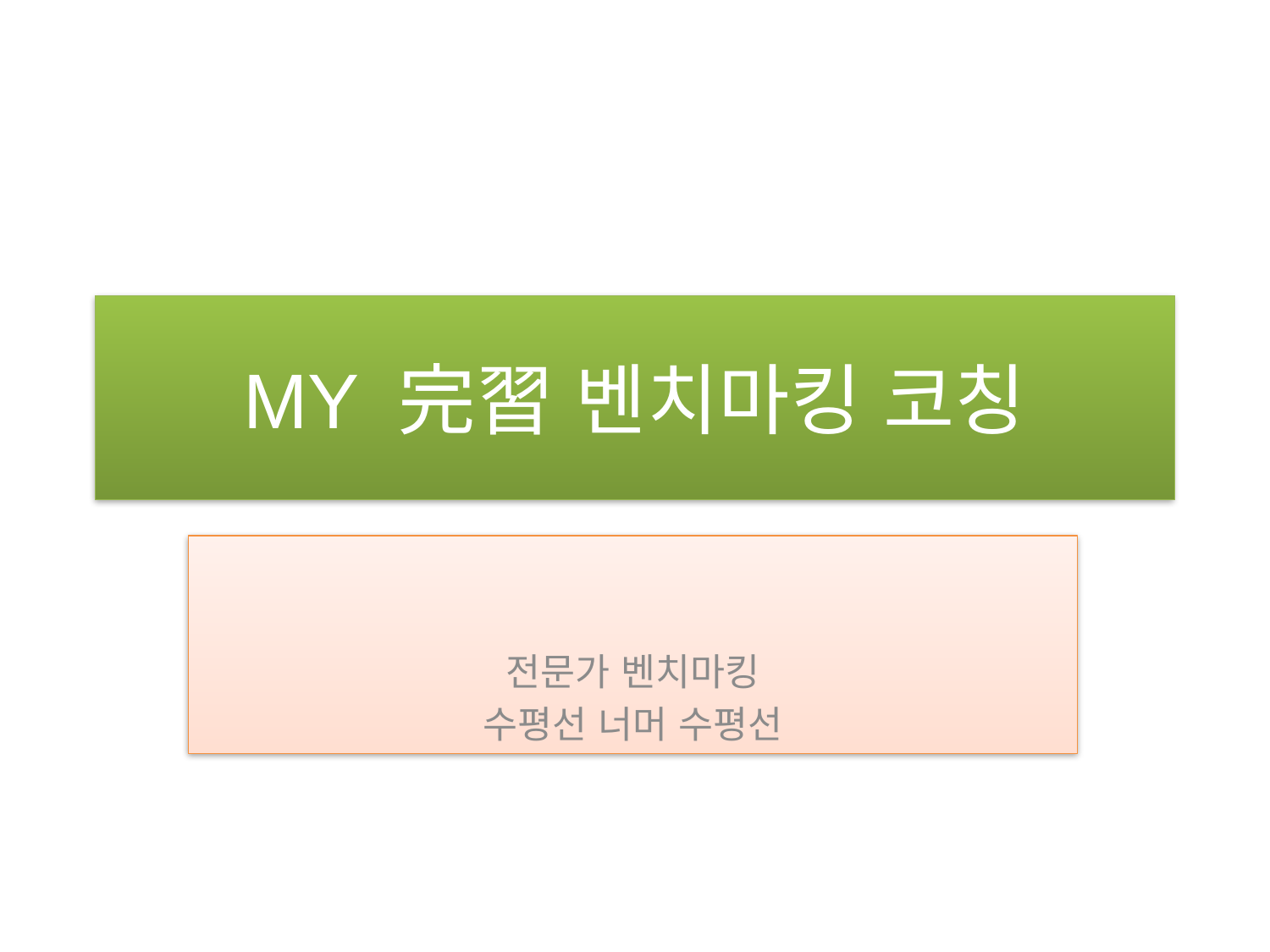

# MY 完習 벤치마킹 코칭

전문가 벤치마킹
수평선 너머 수평선